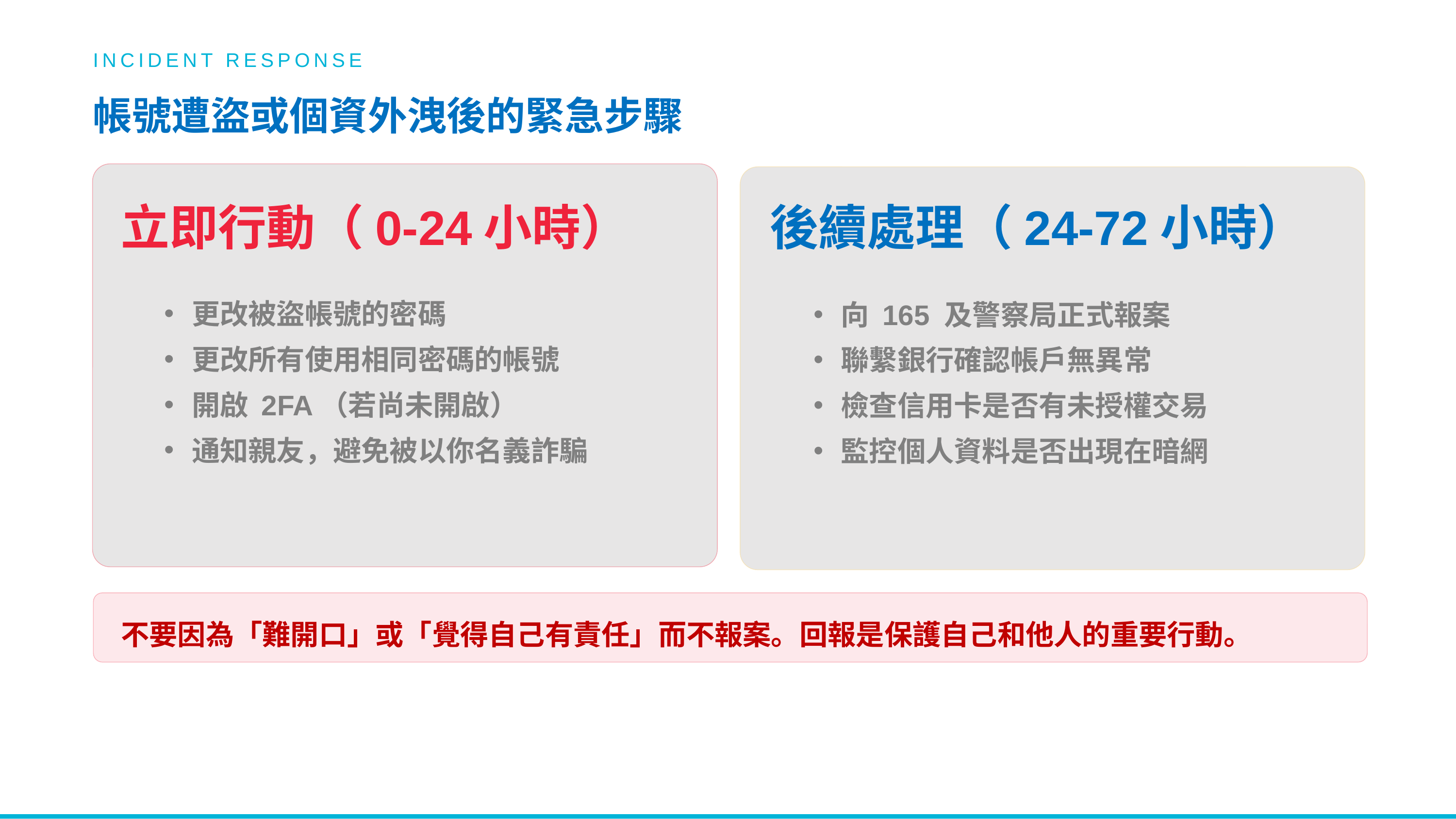

INCIDENT RESPONSE
帳號遭盜或個資外洩後的緊急步驟

立即行動（0-24小時）
後續處理（24-72小時）
更改被盜帳號的密碼
向 165 及警察局正式報案
更改所有使用相同密碼的帳號
聯繫銀行確認帳戶無異常
開啟 2FA（若尚未開啟）
檢查信用卡是否有未授權交易
通知親友，避免被以你名義詐騙
監控個人資料是否出現在暗網

不要因為「難開口」或「覺得自己有責任」而不報案。回報是保護自己和他人的重要行動。